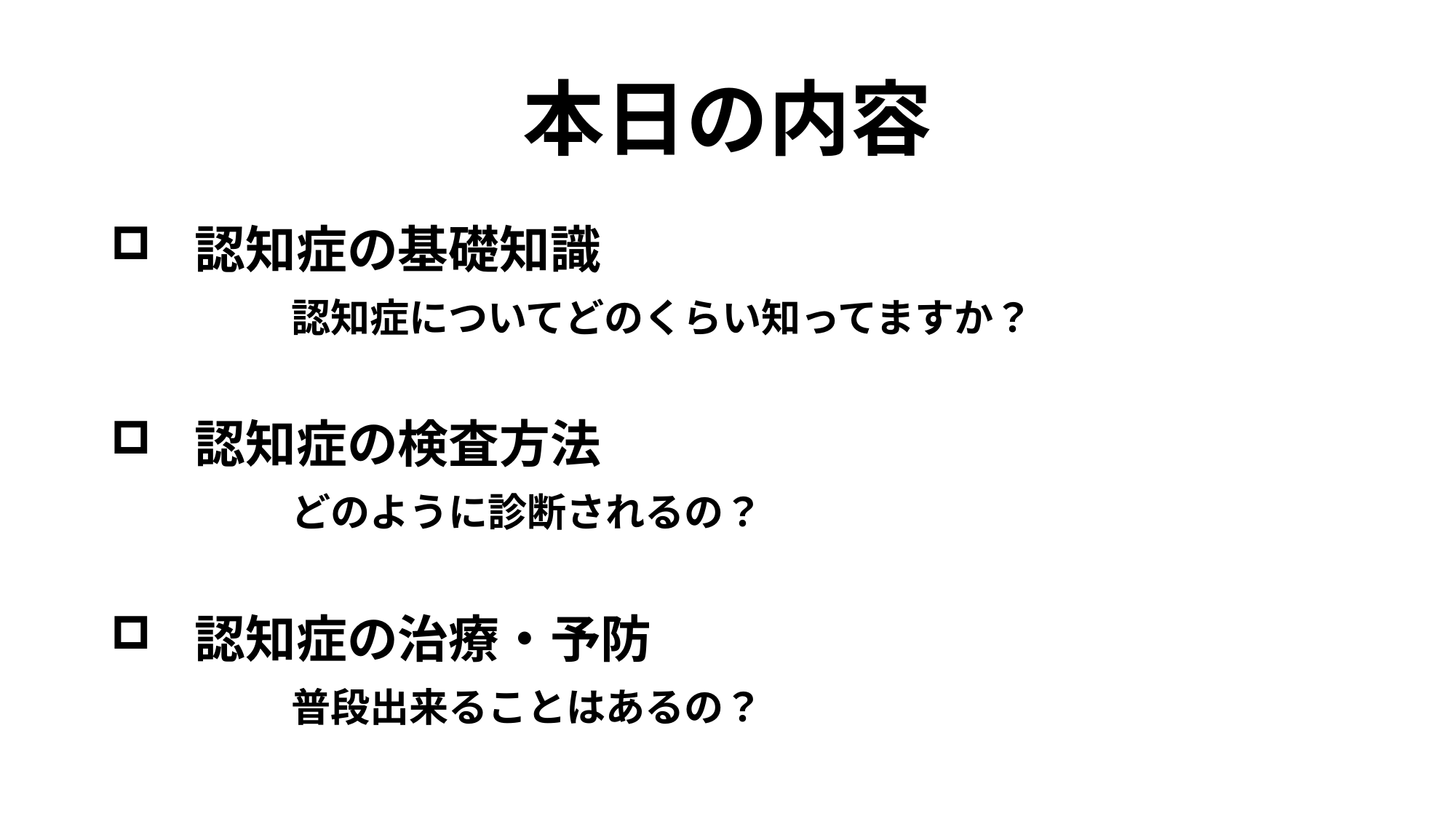

# 本日の内容
　認知症の基礎知識
　　　　認知症についてどのくらい知ってますか？

　認知症の検査方法
　　　　どのように診断されるの？

　認知症の治療・予防
　　　　普段出来ることはあるの？